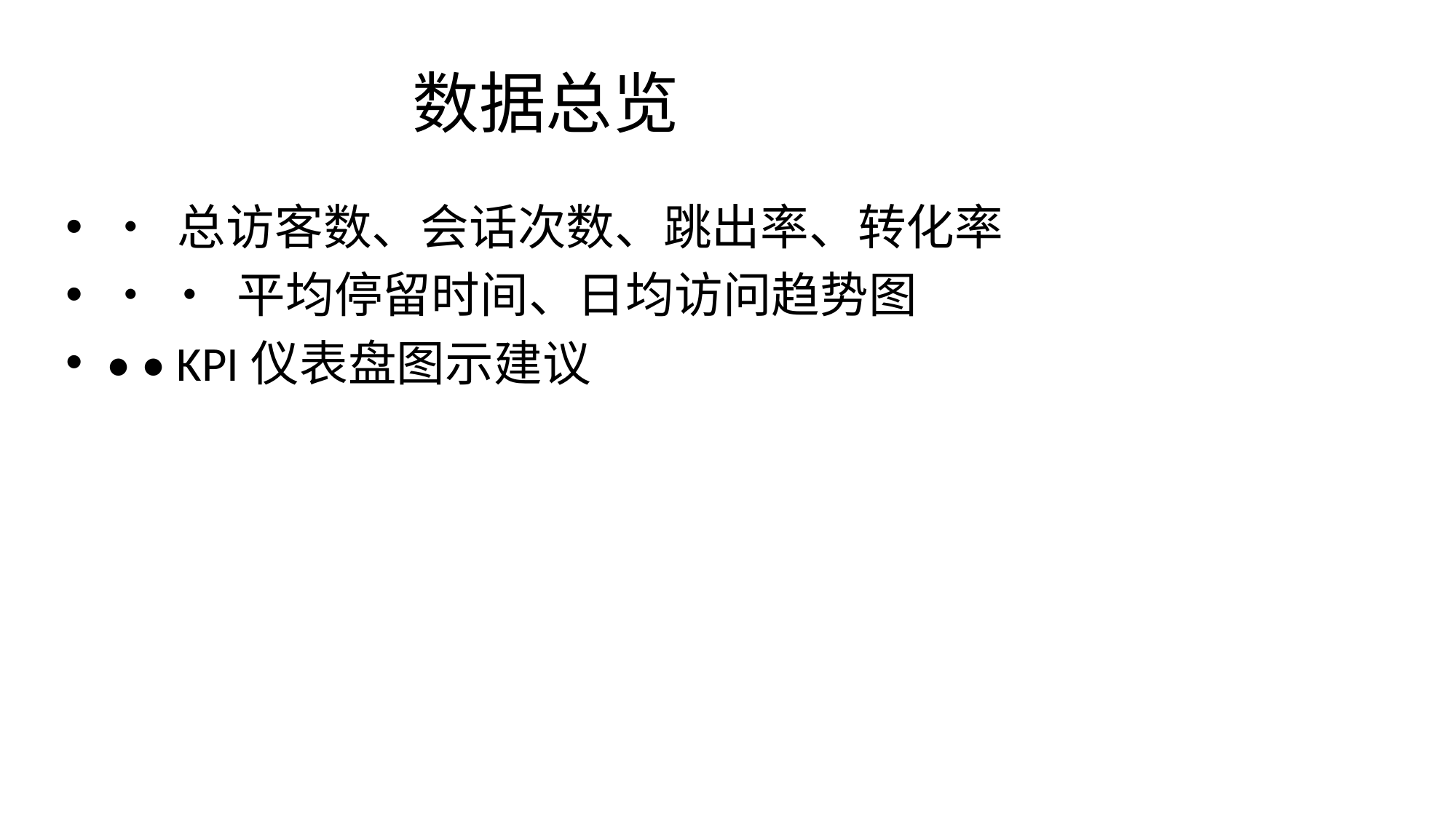

# 数据总览
• 总访客数、会话次数、跳出率、转化率
• • 平均停留时间、日均访问趋势图
• • KPI仪表盘图示建议